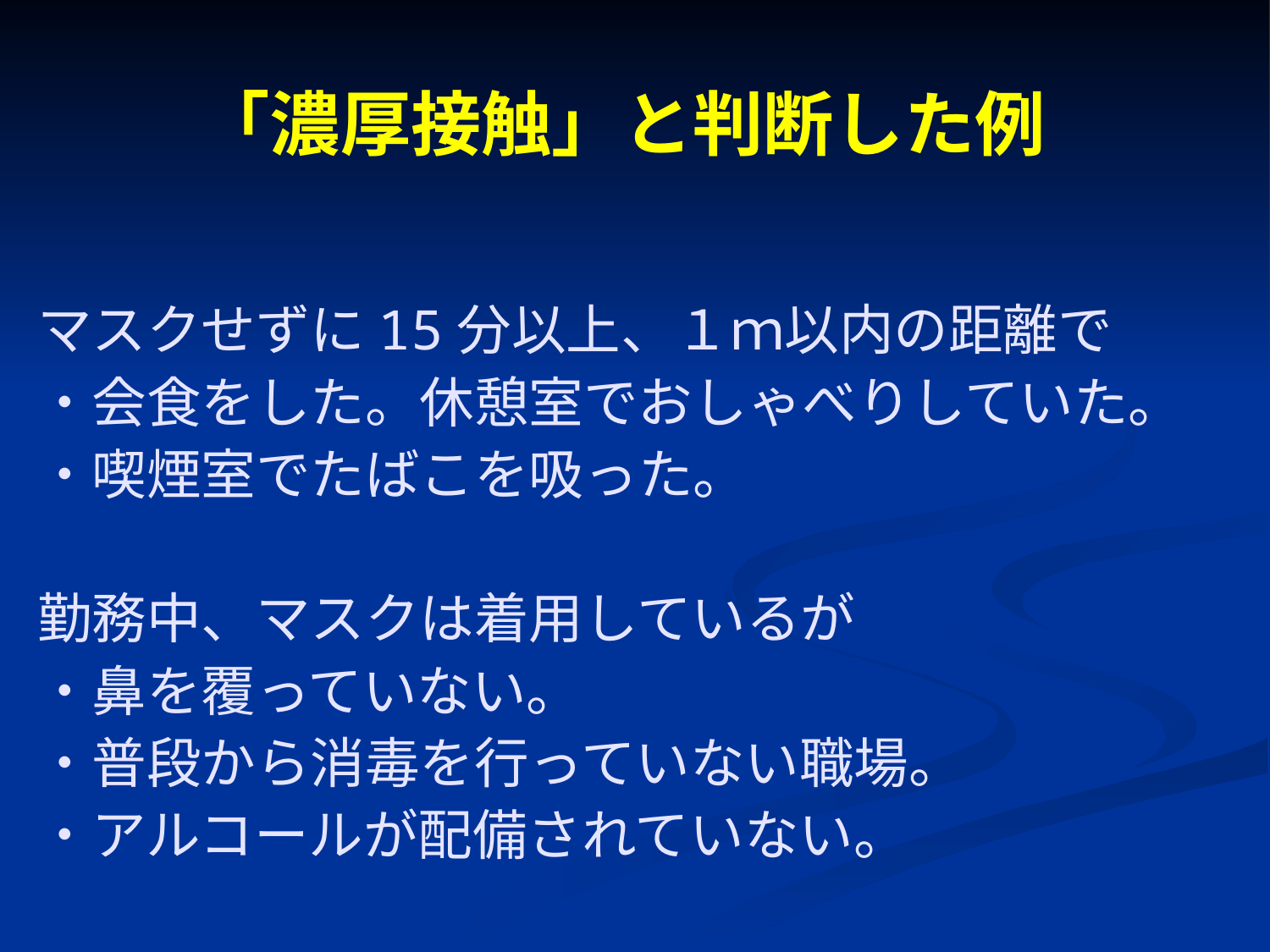

# 「濃厚接触」と判断した例
マスクせずに15分以上、１ｍ以内の距離で
・会食をした。休憩室でおしゃべりしていた。
・喫煙室でたばこを吸った。

勤務中、マスクは着用しているが
・鼻を覆っていない。
・普段から消毒を行っていない職場。
・アルコールが配備されていない。